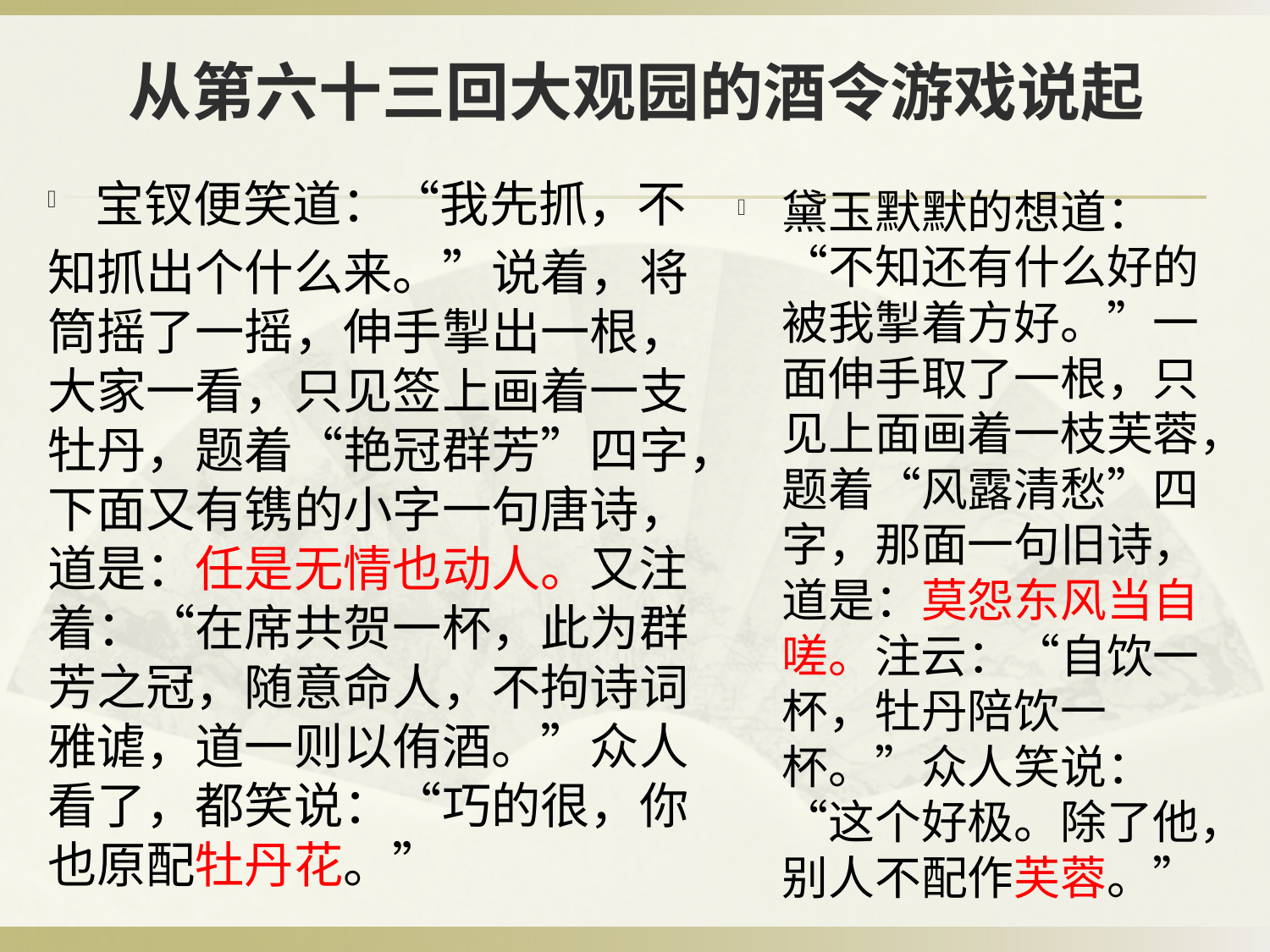

# 从第六十三回大观园的酒令游戏说起
宝钗便笑道：“我先抓，不
知抓出个什么来。”说着，将筒摇了一摇，伸手掣出一根，大家一看，只见签上画着一支牡丹，题着“艳冠群芳”四字，下面又有镌的小字一句唐诗，道是：任是无情也动人。又注着：“在席共贺一杯，此为群芳之冠，随意命人，不拘诗词雅谑，道一则以侑酒。”众人看了，都笑说：“巧的很，你也原配牡丹花。”

黛玉默默的想道：“不知还有什么好的被我掣着方好。”一面伸手取了一根，只见上面画着一枝芙蓉，题着“风露清愁”四字，那面一句旧诗，道是：莫怨东风当自嗟。注云：“自饮一杯，牡丹陪饮一杯。”众人笑说：“这个好极。除了他，别人不配作芙蓉。”